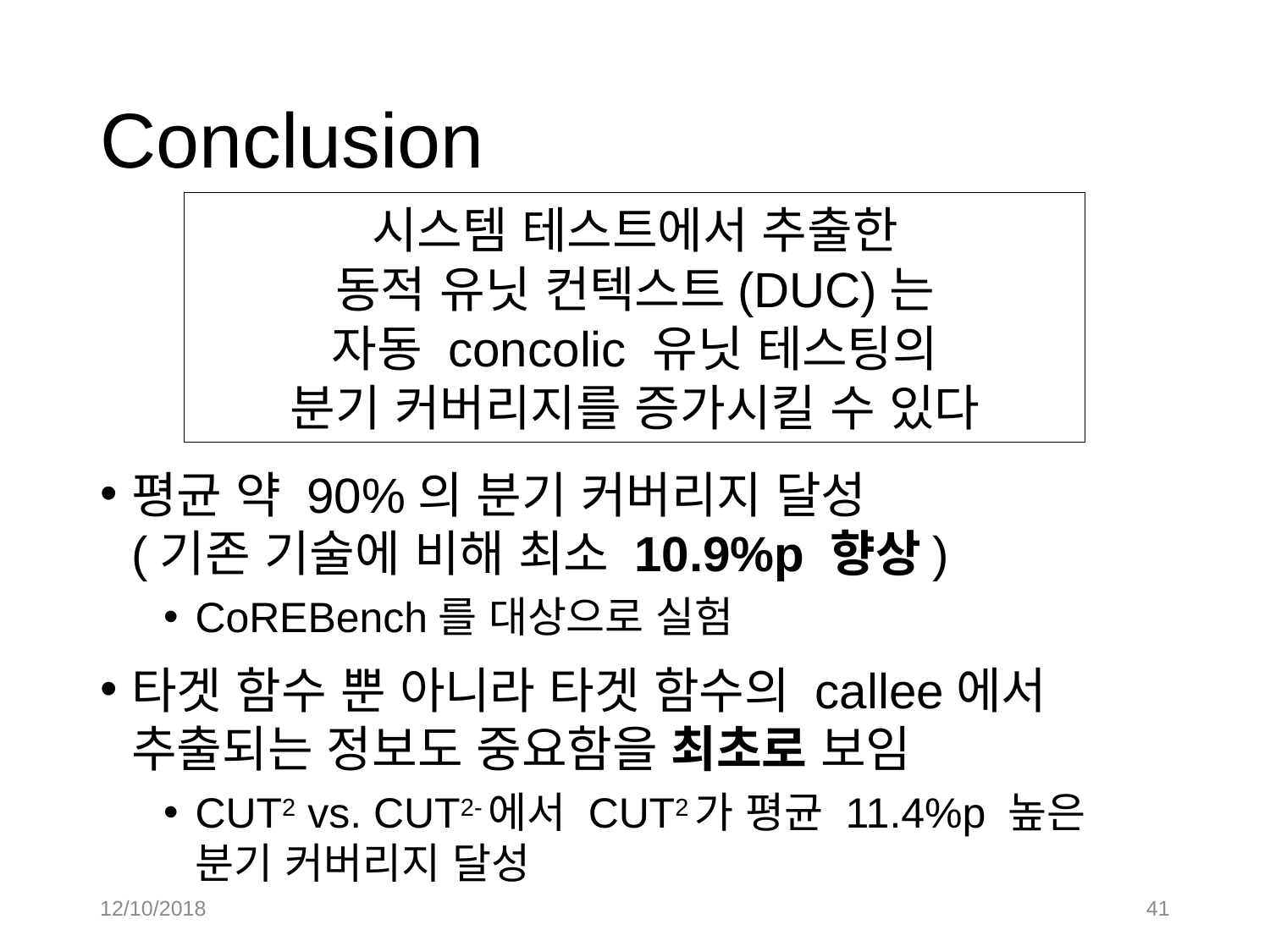

# Conclusion
시스템 테스트에서 추출한
동적 유닛 컨텍스트(DUC)는
자동 concolic 유닛 테스팅의
분기 커버리지를 증가시킬 수 있다

평균 약 90%의 분기 커버리지 달성
(기존 기술에 비해 최소 10.9%p 향상)
CoREBench를 대상으로 실험
타겟 함수 뿐 아니라 타겟 함수의 callee에서 추출되는 정보도 중요함을 최초로 보임
CUT2 vs. CUT2-에서 CUT2가 평균 11.4%p 높은 분기 커버리지 달성
12/10/2018
41